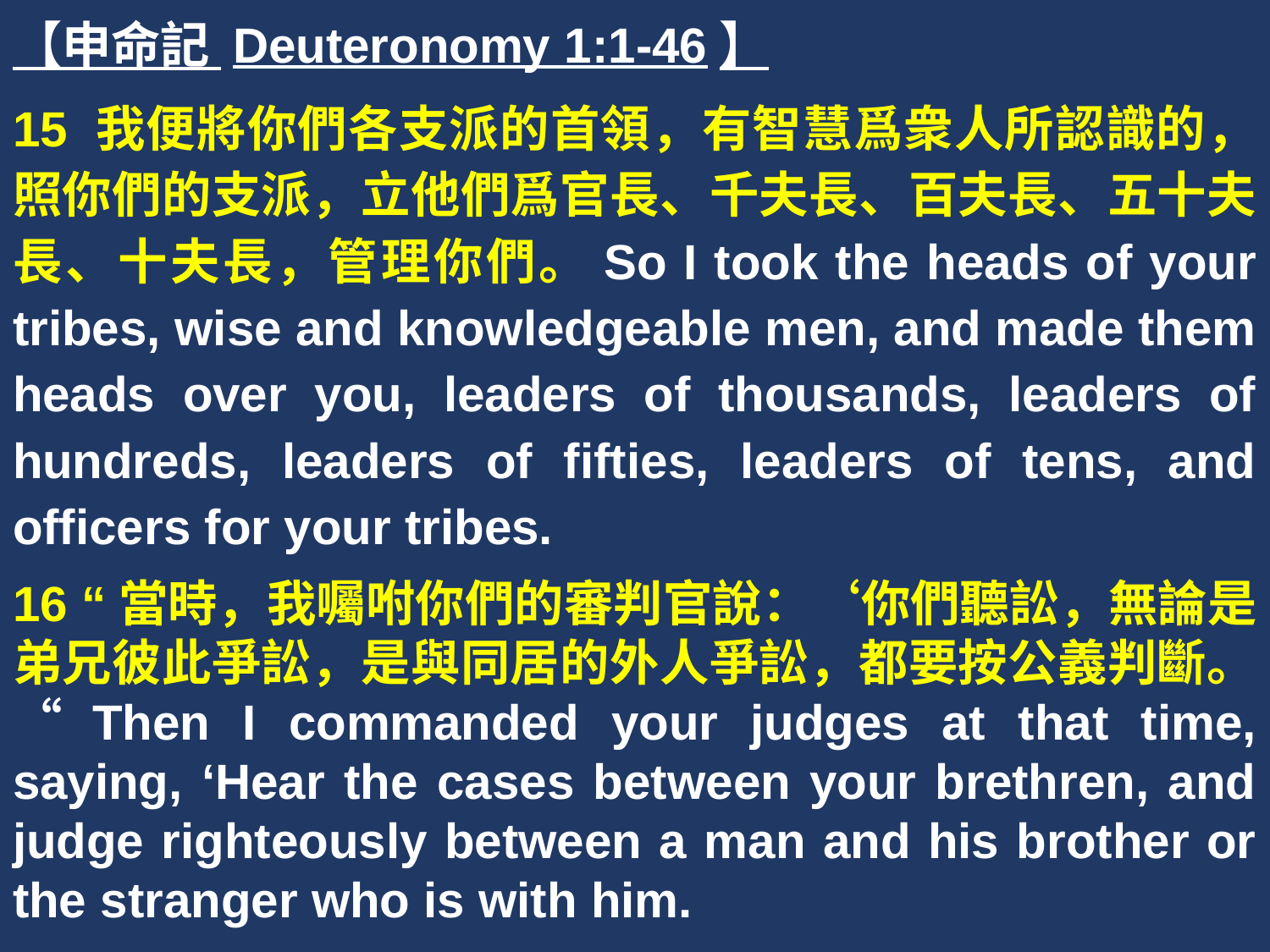

【申命記 Deuteronomy 1:1-46】
15 我便將你們各支派的首領，有智慧爲衆人所認識的，照你們的支派，立他們爲官長、千夫長、百夫長、五十夫長、十夫長，管理你們。So I took the heads of your tribes, wise and knowledgeable men, and made them heads over you, leaders of thousands, leaders of hundreds, leaders of fifties, leaders of tens, and officers for your tribes.
16 “當時，我囑咐你們的審判官說：‘你們聽訟，無論是弟兄彼此爭訟，是與同居的外人爭訟，都要按公義判斷。“Then I commanded your judges at that time, saying, ‘Hear the cases between your brethren, and judge righteously between a man and his brother or the stranger who is with him.